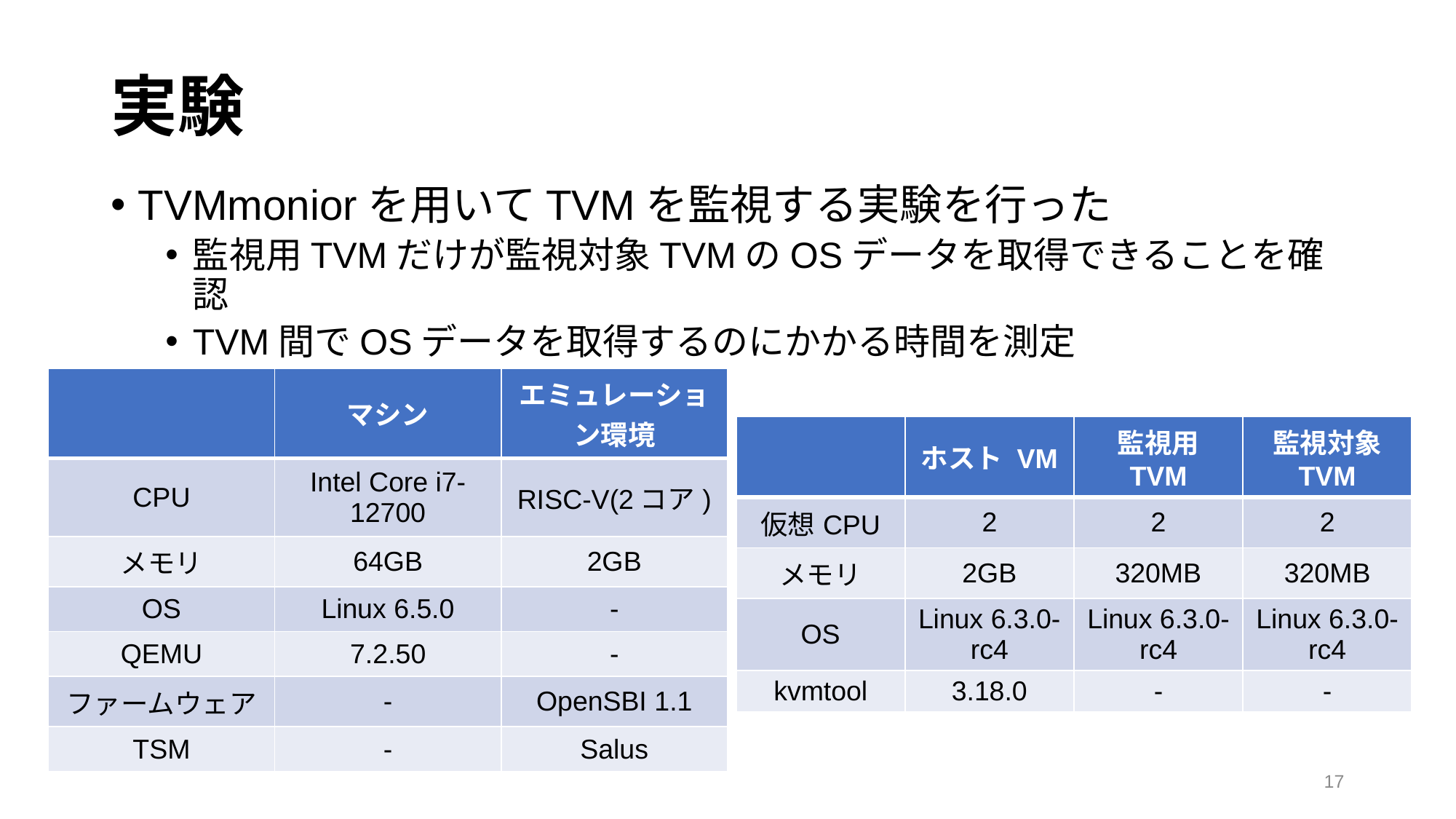

# 実験
TVMmoniorを用いてTVMを監視する実験を行った
監視用TVMだけが監視対象TVMのOSデータを取得できることを確認
TVM間でOSデータを取得するのにかかる時間を測定
|  | マシン | エミュレーション環境 |
| --- | --- | --- |
| CPU | Intel Core i7-12700 | RISC-V(2コア) |
| メモリ | 64GB | 2GB |
| OS | Linux 6.5.0 | - |
| QEMU | 7.2.50 | - |
| ファームウェア | - | OpenSBI 1.1 |
| TSM | - | Salus |
|  | ホスト VM | 監視用 TVM | 監視対象 TVM |
| --- | --- | --- | --- |
| 仮想CPU | 2 | 2 | 2 |
| メモリ | 2GB | 320MB | 320MB |
| OS | Linux 6.3.0-rc4 | Linux 6.3.0-rc4 | Linux 6.3.0-rc4 |
| kvmtool | 3.18.0 | - | - |
17